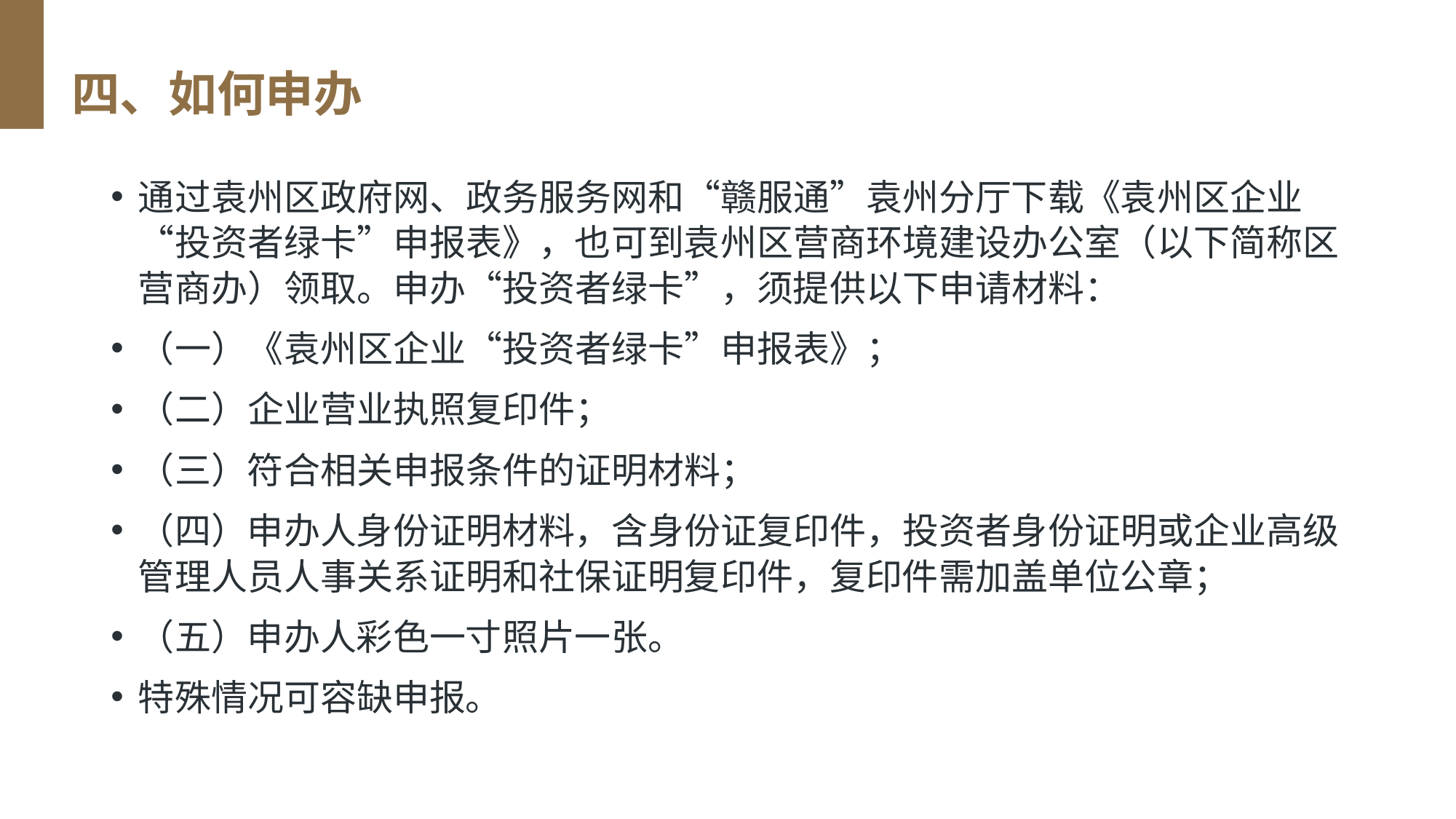

# 四、如何申办
通过袁州区政府网、政务服务网和“赣服通”袁州分厅下载《袁州区企业“投资者绿卡”申报表》，也可到袁州区营商环境建设办公室（以下简称区营商办）领取。申办“投资者绿卡”，须提供以下申请材料：
（一）《袁州区企业“投资者绿卡”申报表》；
（二）企业营业执照复印件；
（三）符合相关申报条件的证明材料；
（四）申办人身份证明材料，含身份证复印件，投资者身份证明或企业高级管理人员人事关系证明和社保证明复印件，复印件需加盖单位公章；
（五）申办人彩色一寸照片一张。
特殊情况可容缺申报。